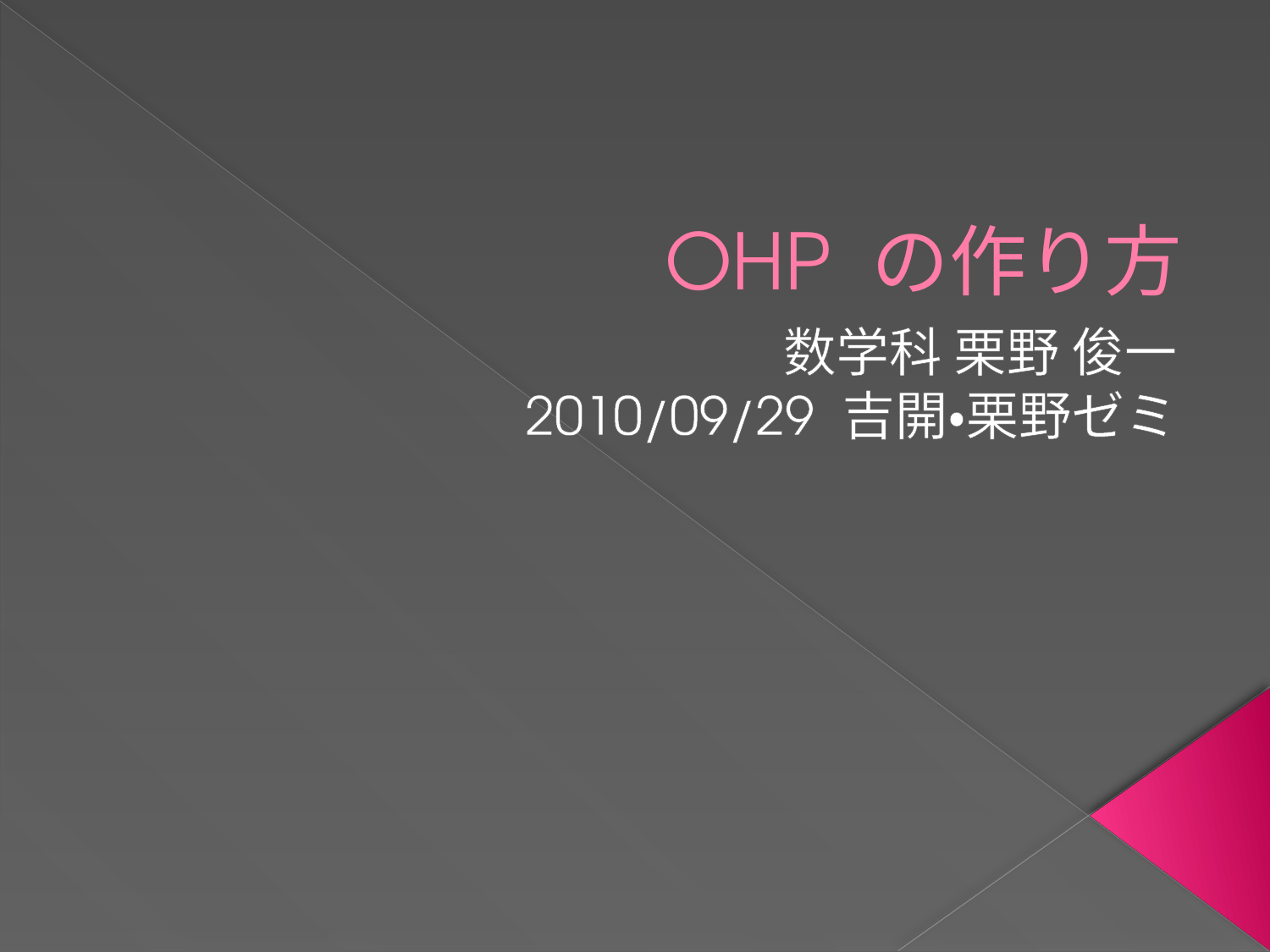

# OHP の作り方
数学科 栗野 俊一
2010/09/29 吉開・栗野ゼミ